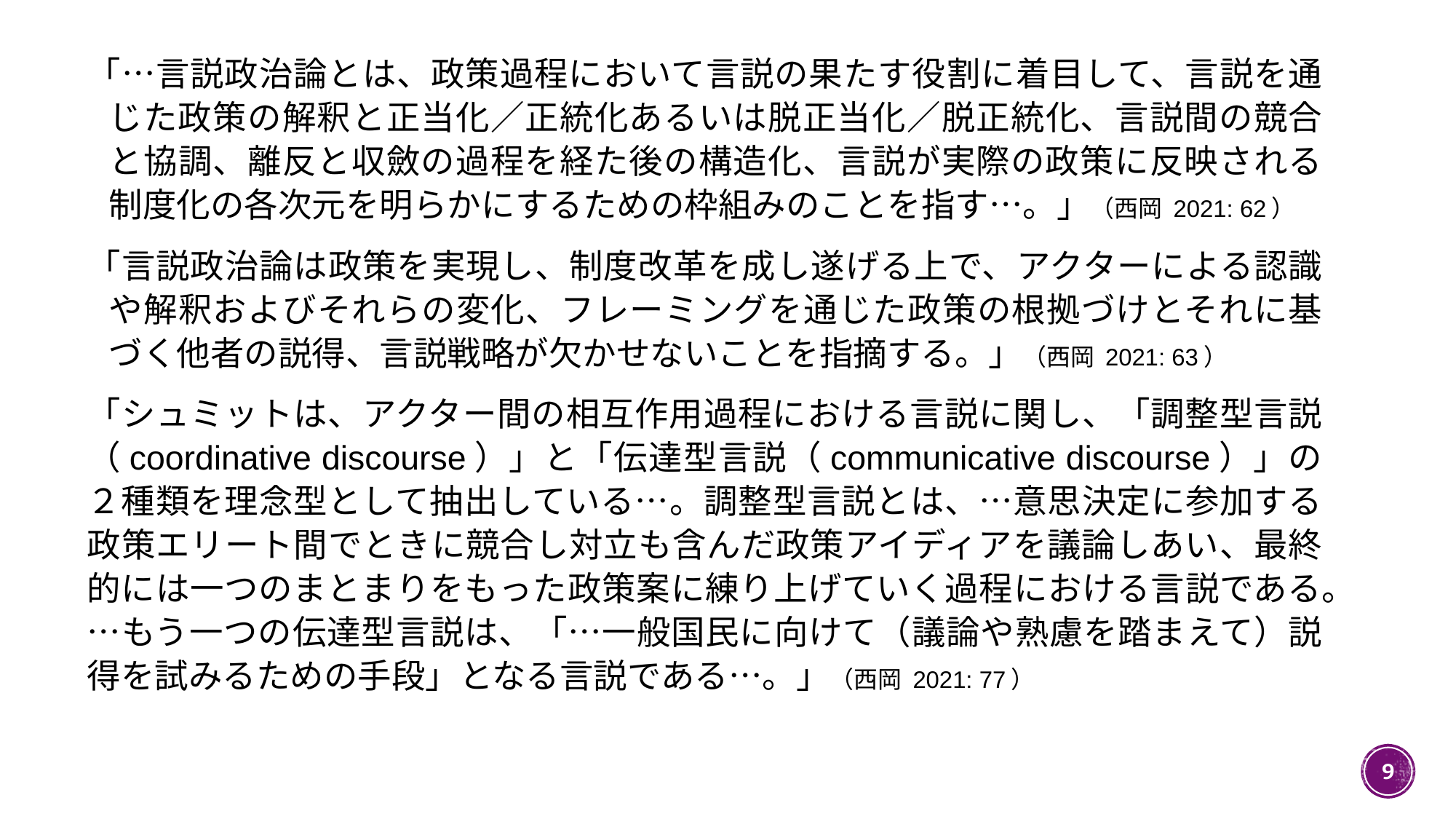

「…言説政治論とは、政策過程において言説の果たす役割に着目して、言説を通じた政策の解釈と正当化／正統化あるいは脱正当化／脱正統化、言説間の競合と協調、離反と収斂の過程を経た後の構造化、言説が実際の政策に反映される制度化の各次元を明らかにするための枠組みのことを指す…。」（西岡 2021: 62）
「言説政治論は政策を実現し、制度改革を成し遂げる上で、アクターによる認識や解釈およびそれらの変化、フレーミングを通じた政策の根拠づけとそれに基づく他者の説得、言説戦略が欠かせないことを指摘する。」（西岡 2021: 63）
「シュミットは、アクター間の相互作用過程における言説に関し、「調整型言説（coordinative discourse）」と「伝達型言説（communicative discourse）」の２種類を理念型として抽出している…。調整型言説とは、…意思決定に参加する政策エリート間でときに競合し対立も含んだ政策アイディアを議論しあい、最終的には一つのまとまりをもった政策案に練り上げていく過程における言説である。…もう一つの伝達型言説は、「…一般国民に向けて（議論や熟慮を踏まえて）説得を試みるための手段」となる言説である…。」（西岡 2021: 77）
9